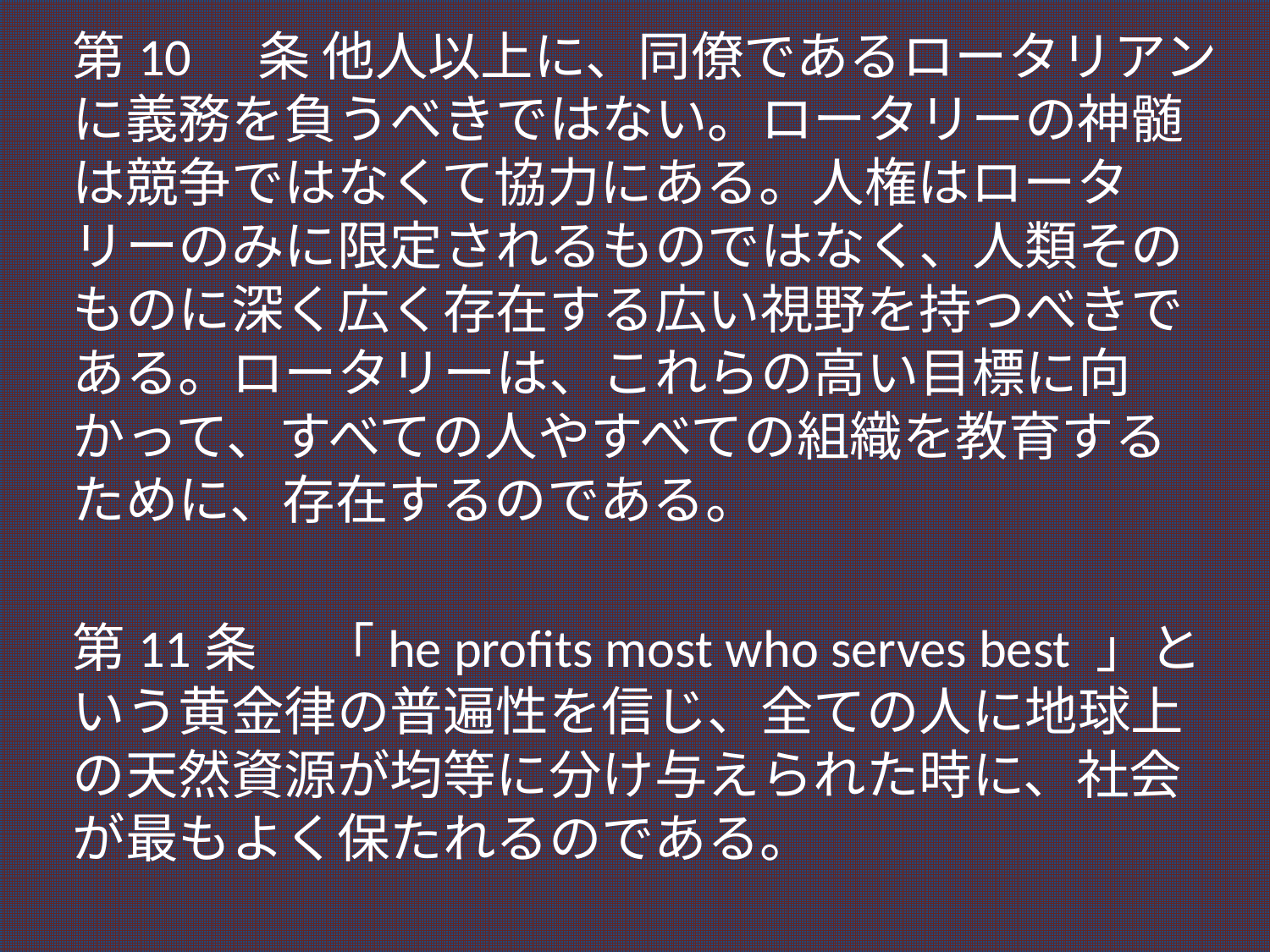

第10　条 他人以上に、同僚であるロータリアンに義務を負うべきではない。ロータリーの神髄は競争ではなくて協力にある。人権はロータリーのみに限定されるものではなく、人類そのものに深く広く存在する広い視野を持つべきである。ロータリーは、これらの高い目標に向かって、すべての人やすべての組織を教育するために、存在するのである。

第11条　 「he profits most who serves best 」という黄金律の普遍性を信じ、全ての人に地球上の天然資源が均等に分け与えられた時に、社会が最もよく保たれるのである。

#